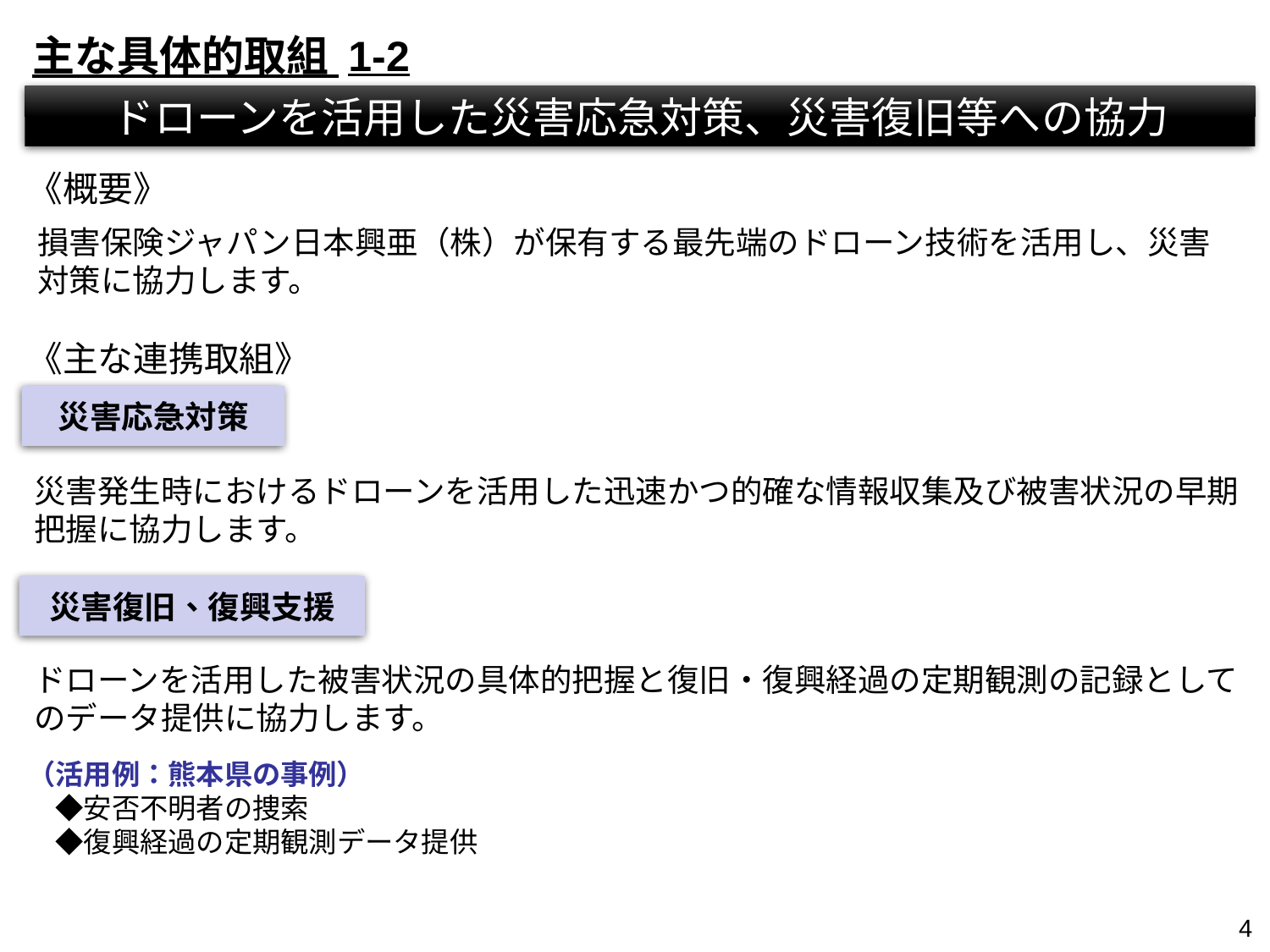

主な具体的取組 1-2
ドローンを活用した災害応急対策、災害復旧等への協力
《概要》
損害保険ジャパン日本興亜（株）が保有する最先端のドローン技術を活用し、災害対策に協力します。
《主な連携取組》
災害応急対策

災害発生時におけるドローンを活用した迅速かつ的確な情報収集及び被害状況の早期把握に協力します。
災害復旧、復興支援
ドローンを活用した被害状況の具体的把握と復旧・復興経過の定期観測の記録としてのデータ提供に協力します。
（活用例：熊本県の事例）
　◆安否不明者の捜索
　◆復興経過の定期観測データ提供
4